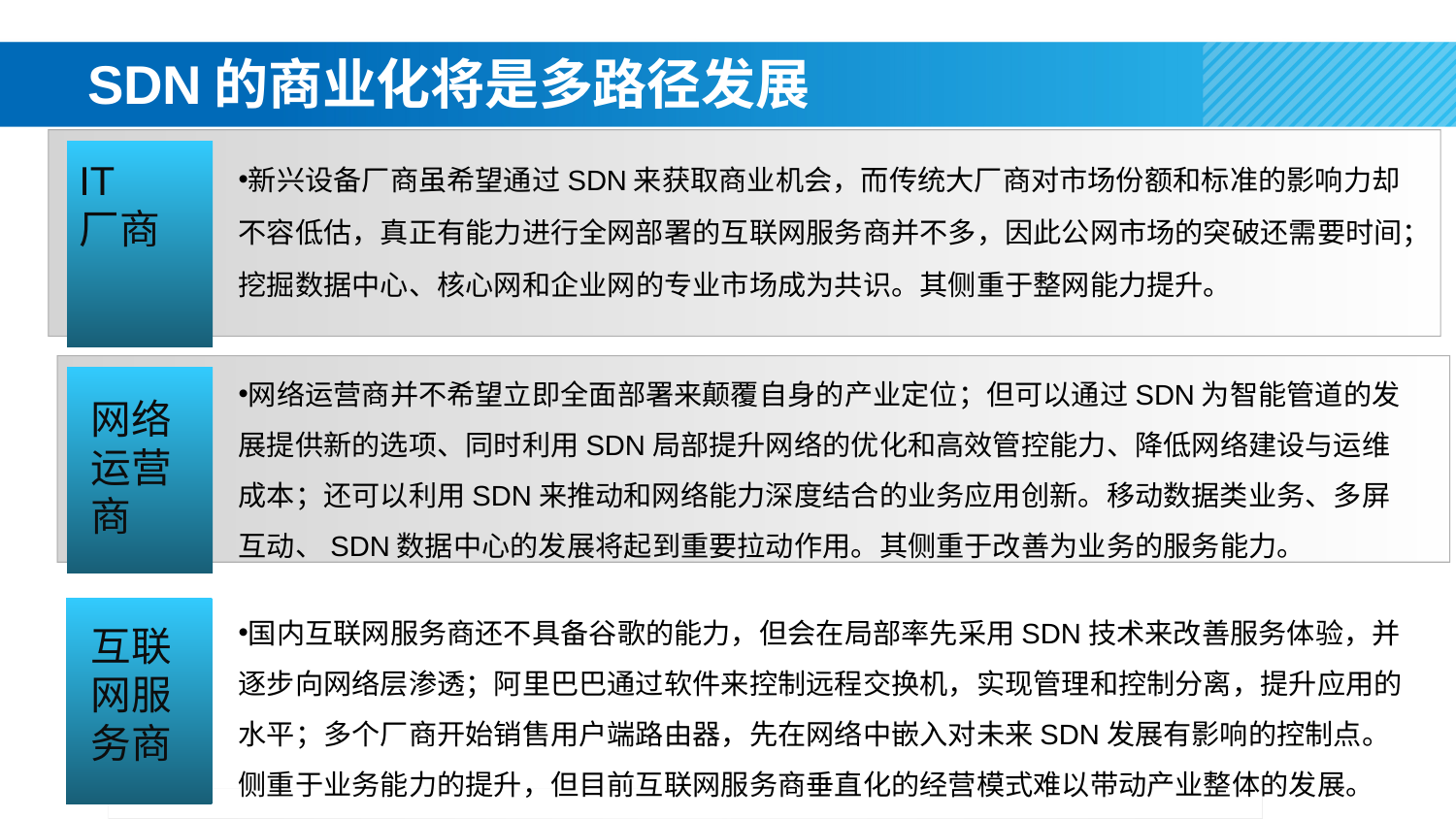

# SDN的商业化将是多路径发展

新兴设备厂商虽希望通过SDN来获取商业机会，而传统大厂商对市场份额和标准的影响力却不容低估，真正有能力进行全网部署的互联网服务商并不多，因此公网市场的突破还需要时间；挖掘数据中心、核心网和企业网的专业市场成为共识。其侧重于整网能力提升。

IT厂商
网络运营商并不希望立即全面部署来颠覆自身的产业定位；但可以通过SDN为智能管道的发展提供新的选项、同时利用SDN局部提升网络的优化和高效管控能力、降低网络建设与运维成本；还可以利用SDN来推动和网络能力深度结合的业务应用创新。移动数据类业务、多屏互动、SDN数据中心的发展将起到重要拉动作用。其侧重于改善为业务的服务能力。

网络运营商

国内互联网服务商还不具备谷歌的能力，但会在局部率先采用SDN技术来改善服务体验，并逐步向网络层渗透；阿里巴巴通过软件来控制远程交换机，实现管理和控制分离，提升应用的水平；多个厂商开始销售用户端路由器，先在网络中嵌入对未来SDN发展有影响的控制点。侧重于业务能力的提升，但目前互联网服务商垂直化的经营模式难以带动产业整体的发展。

互联网服务商